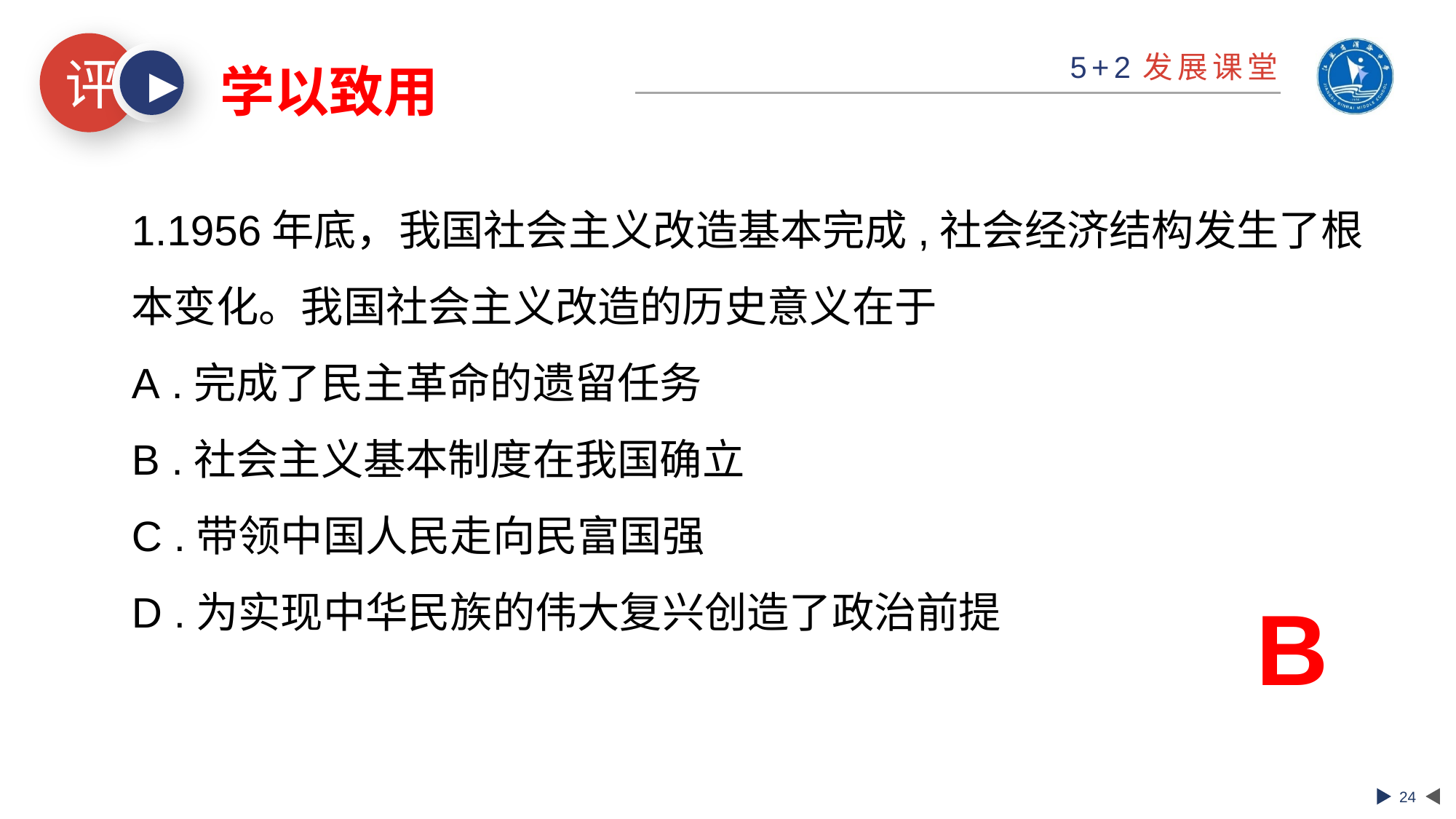

学以致用
1.1956年底，我国社会主义改造基本完成,社会经济结构发生了根本变化。我国社会主义改造的历史意义在于
A .完成了民主革命的遗留任务
B .社会主义基本制度在我国确立
C .带领中国人民走向民富国强
D .为实现中华民族的伟大复兴创造了政治前提
B